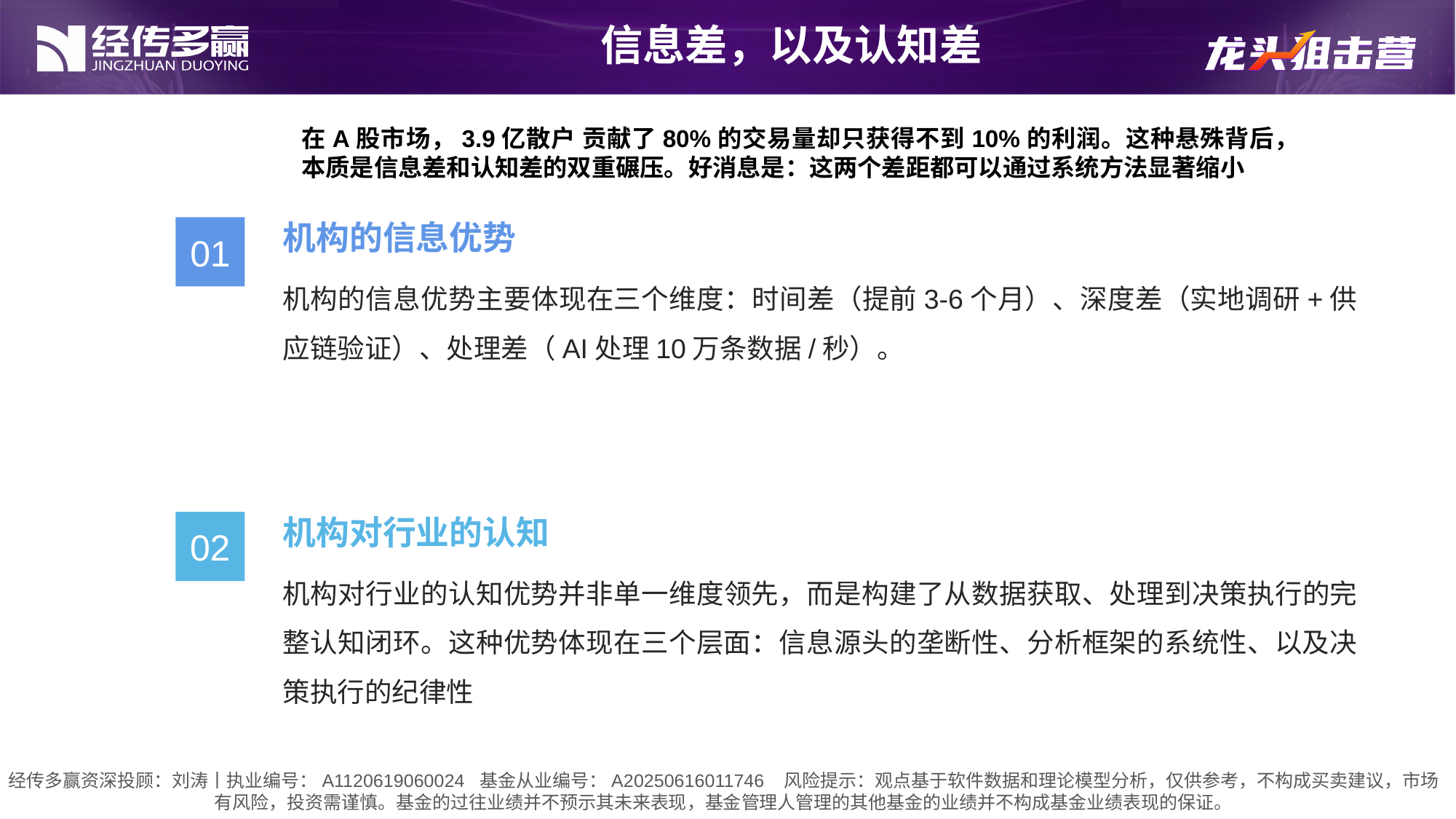

信息差，以及认知差
在A股市场，3.9亿散户 贡献了80%的交易量却只获得不到10%的利润。这种悬殊背后，本质是信息差和认知差的双重碾压。好消息是：这两个差距都可以通过系统方法显著缩小
机构的信息优势
01
机构的信息优势主要体现在三个维度：时间差（提前3-6个月）、深度差（实地调研+供应链验证）、处理差（AI处理10万条数据/秒）。
机构对行业的认知
02
机构对行业的认知优势并非单一维度领先，而是构建了从数据获取、处理到决策执行的完整认知闭环。这种优势体现在三个层面：信息源头的垄断性、分析框架的系统性、以及决策执行的纪律性